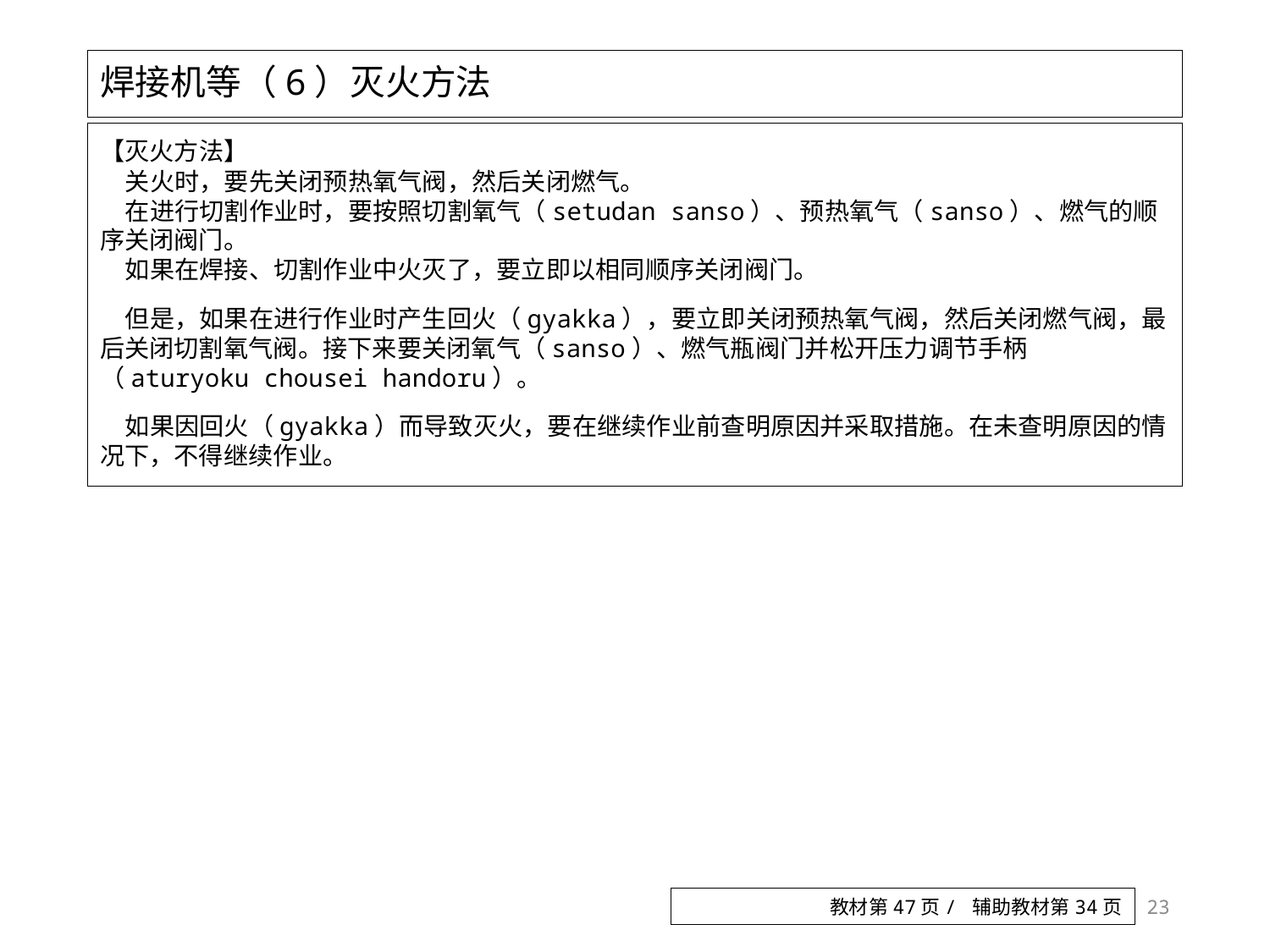

# 焊接机等（6）灭火方法
【灭火方法】
关火时，要先关闭预热氧气阀，然后关闭燃气。
在进行切割作业时，要按照切割氧气（setudan sanso）、预热氧气（sanso）、燃气的顺序关闭阀门。
如果在焊接、切割作业中火灭了，要立即以相同顺序关闭阀门。

但是，如果在进行作业时产生回火（gyakka），要立即关闭预热氧气阀，然后关闭燃气阀，最后关闭切割氧气阀。接下来要关闭氧气（sanso）、燃气瓶阀门并松开压力调节手柄（aturyoku chousei handoru）。

如果因回火（gyakka）而导致灭火，要在继续作业前查明原因并采取措施。在未查明原因的情况下，不得继续作业。
23
教材第47页/ 辅助教材第34页